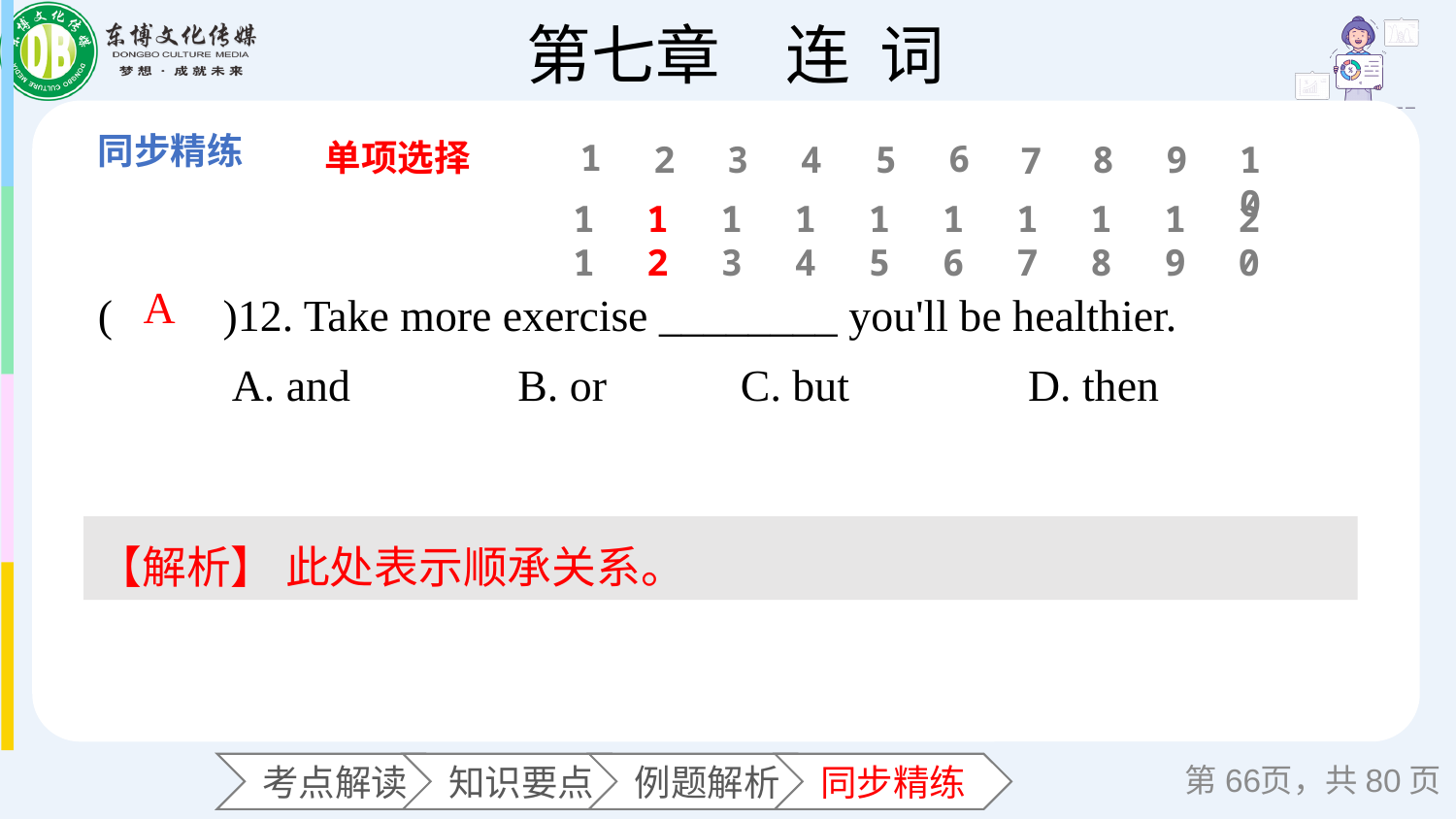

单项选择
1
6
2
3
4
5
8
9
10
7
11
12
13
14
15
16
17
18
19
20
(　　)12. Take more exercise ________ you'll be healthier.
            A. and               B. or            C. but                D. then
A
【解析】 此处表示顺承关系。
第66页，共80页